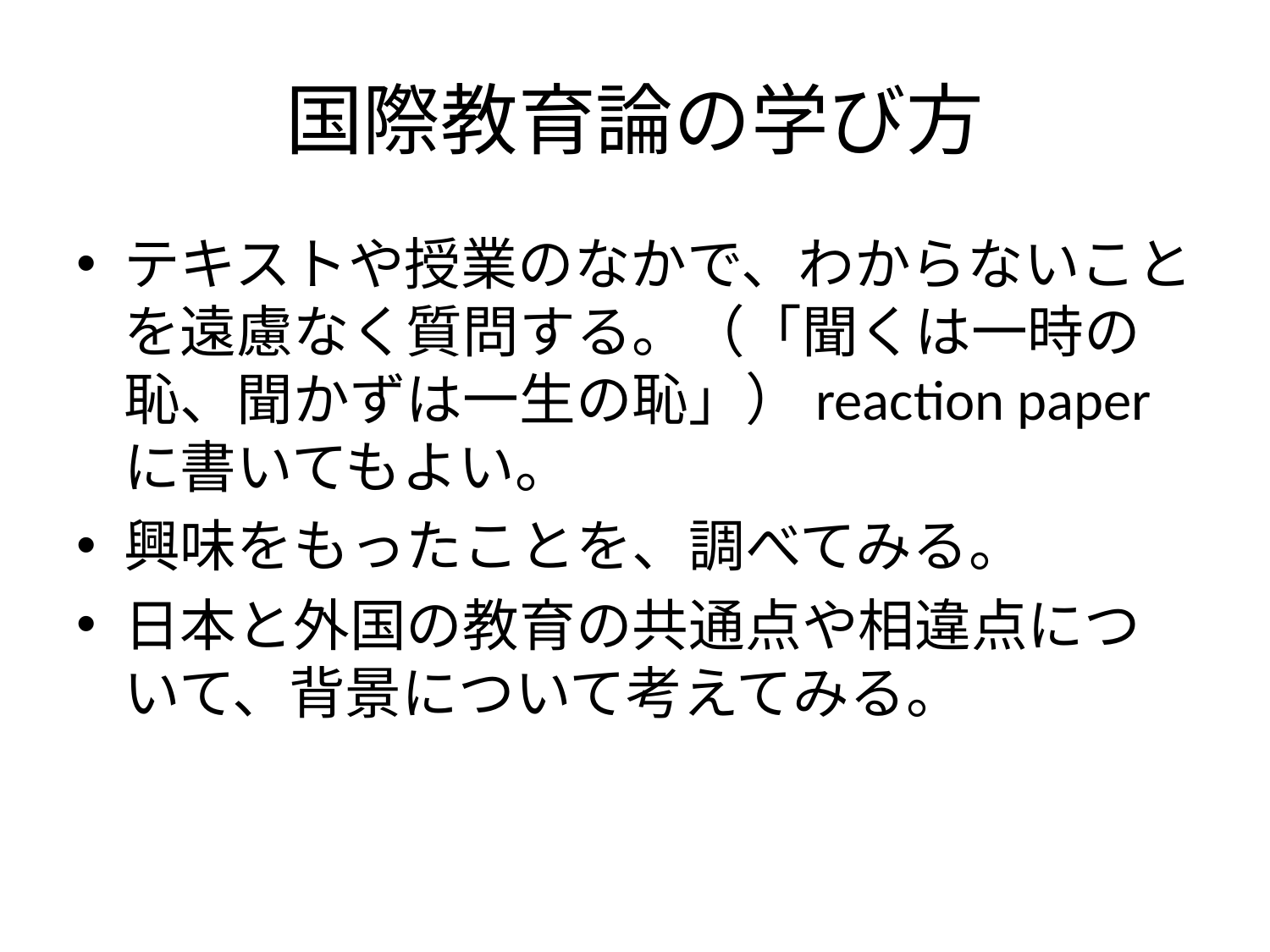

# 国際教育論の学び方
テキストや授業のなかで、わからないことを遠慮なく質問する。（「聞くは一時の恥、聞かずは一生の恥」）reaction paper に書いてもよい。
興味をもったことを、調べてみる。
日本と外国の教育の共通点や相違点について、背景について考えてみる。